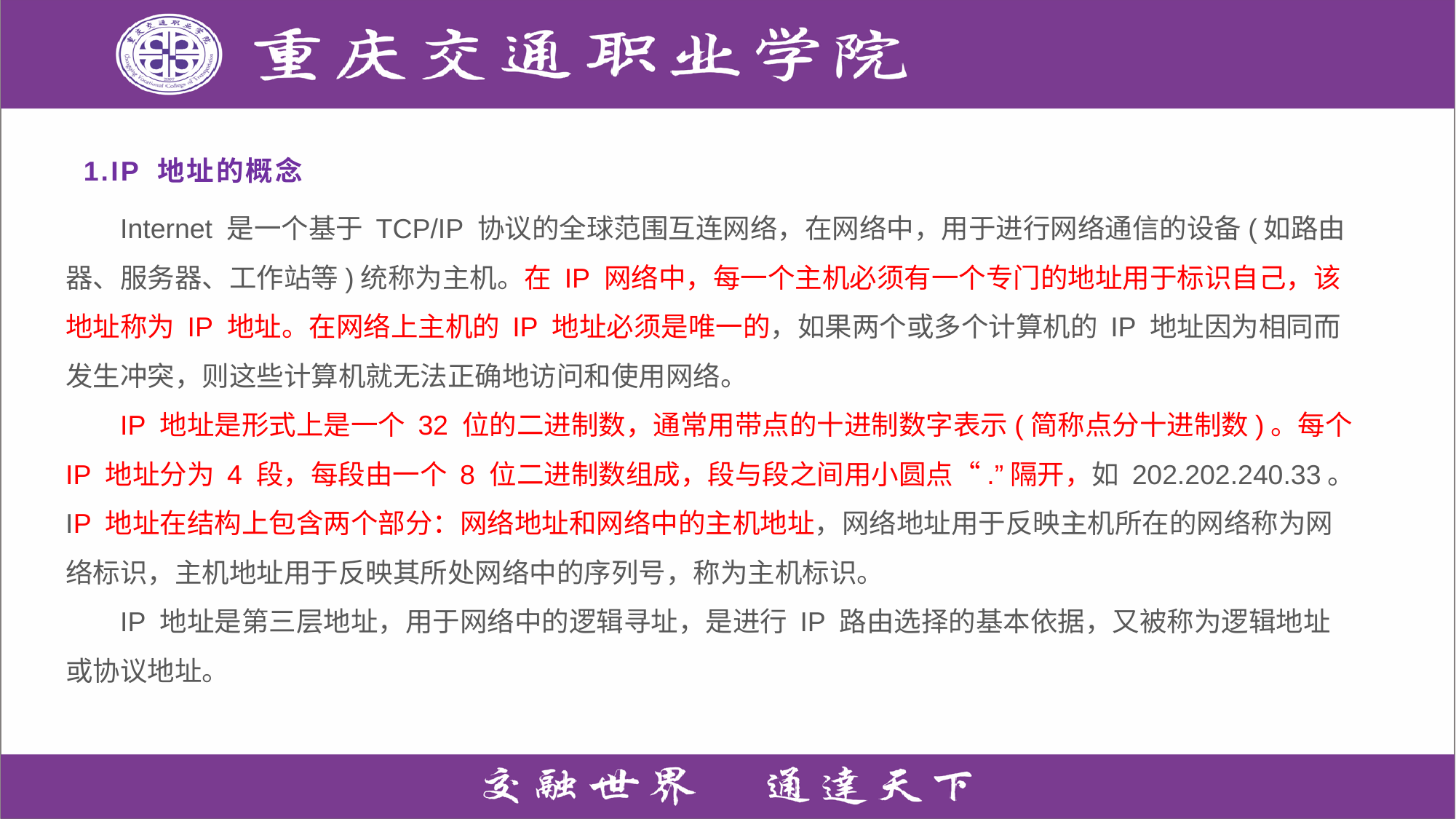

1.IP 地址的概念

Internet 是一个基于 TCP/IP 协议的全球范围互连网络，在网络中，用于进行网络通信的设备(如路由器、服务器、工作站等)统称为主机。在 IP 网络中，每一个主机必须有一个专门的地址用于标识自己，该地址称为 IP 地址。在网络上主机的 IP 地址必须是唯一的，如果两个或多个计算机的 IP 地址因为相同而发生冲突，则这些计算机就无法正确地访问和使用网络。
IP 地址是形式上是一个 32 位的二进制数，通常用带点的十进制数字表示(简称点分十进制数)。每个 IP 地址分为 4 段，每段由一个 8 位二进制数组成，段与段之间用小圆点“.”隔开，如 202.202.240.33。IP 地址在结构上包含两个部分：网络地址和网络中的主机地址，网络地址用于反映主机所在的网络称为网络标识，主机地址用于反映其所处网络中的序列号，称为主机标识。
IP 地址是第三层地址，用于网络中的逻辑寻址，是进行 IP 路由选择的基本依据，又被称为逻辑地址或协议地址。